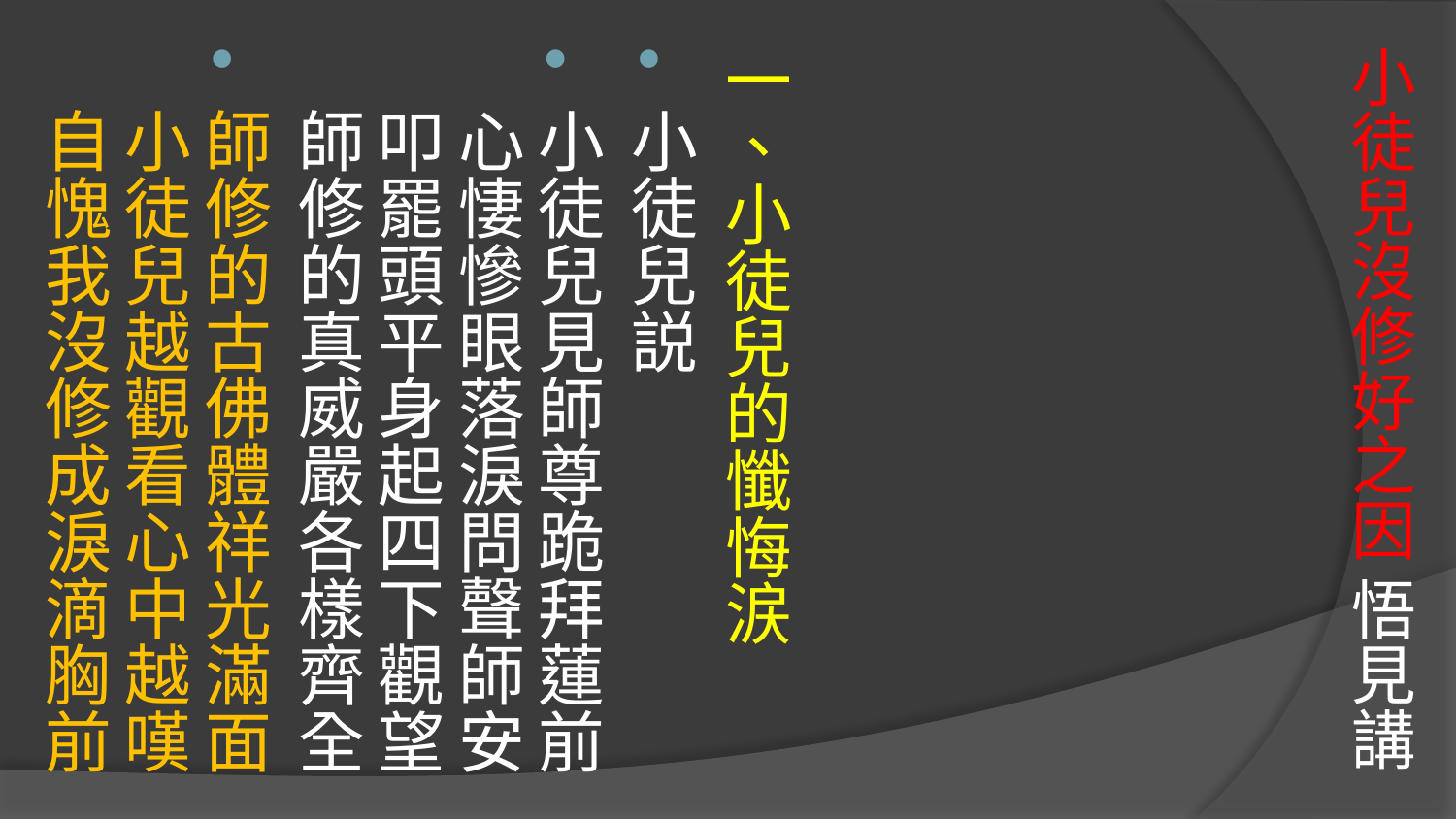

# 小徒兒沒修好之因 悟見講
一、小徒兒的懺悔涙
小徒兒説
小徒兒見師尊跪拜蓮前
心悽慘眼落淚問聲師安
叩罷頭平身起四下觀望
師修的真威嚴各樣齊全
師修的古佛體祥光滿面小徒兒越觀看心中越嘆
自愧我沒修成淚滴胸前